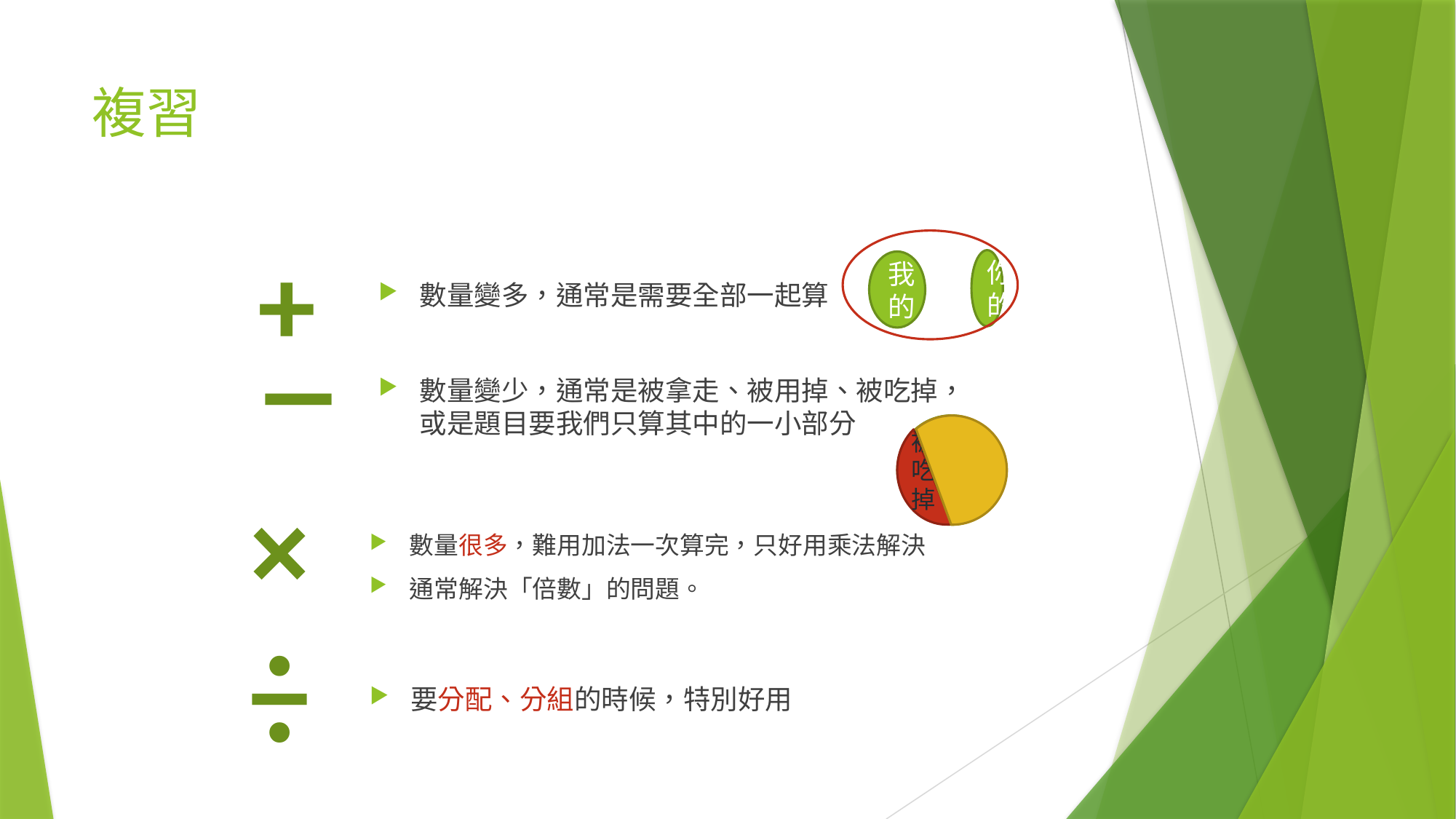

# 複習
+

你的
我的
數量變多，通常是需要全部一起算
–
數量變少，通常是被拿走、被用掉、被吃掉，或是題目要我們只算其中的一小部分

全部
被吃掉
×
數量很多，難用加法一次算完，只好用乘法解決
通常解決「倍數」的問題。
÷
要分配、分組的時候，特別好用